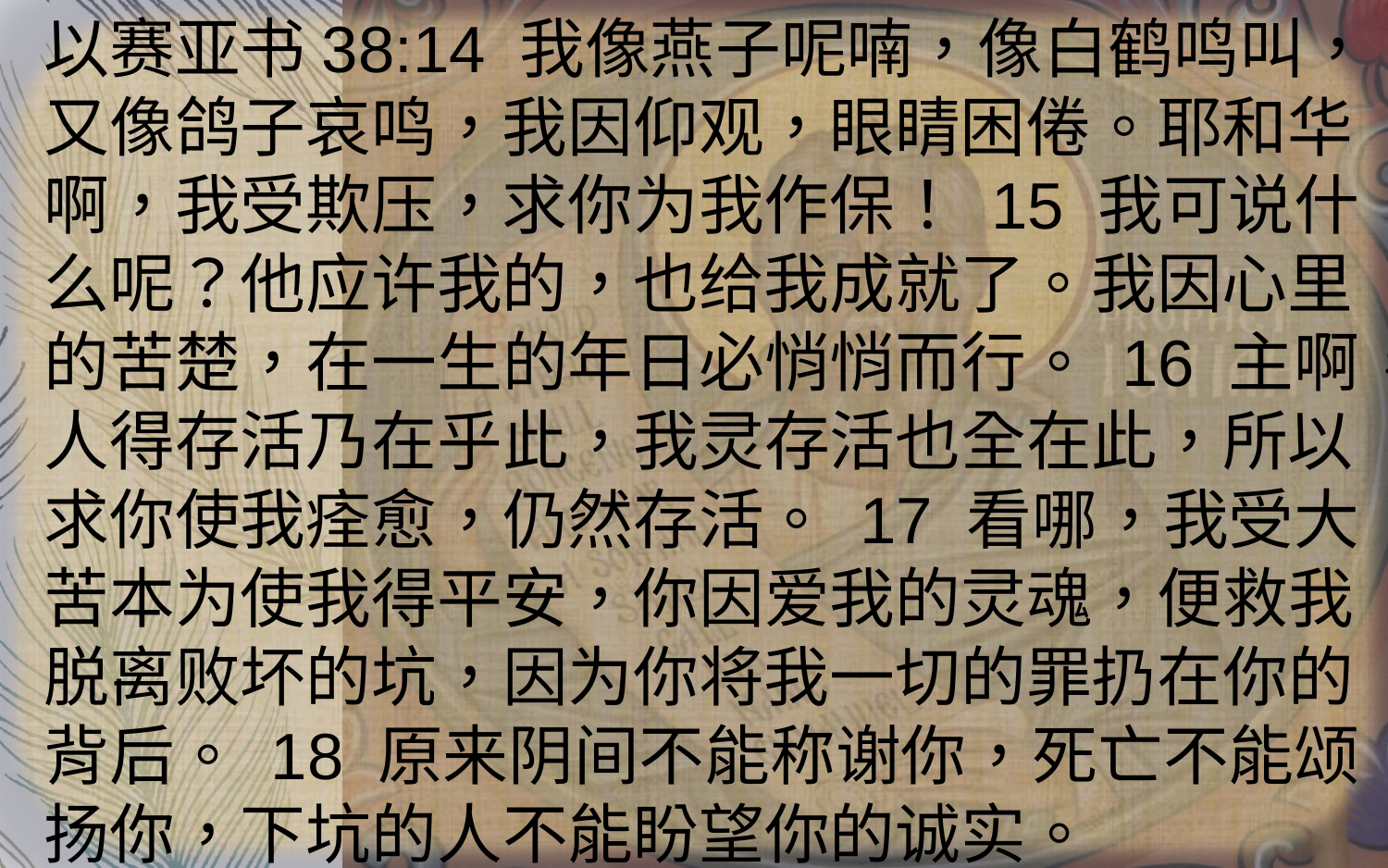

以赛亚书38:14 我像燕子呢喃，像白鹤鸣叫，又像鸽子哀鸣，我因仰观，眼睛困倦。耶和华啊，我受欺压，求你为我作保！ 15 我可说什么呢？他应许我的，也给我成就了。我因心里的苦楚，在一生的年日必悄悄而行。 16 主啊，人得存活乃在乎此，我灵存活也全在此，所以求你使我痊愈，仍然存活。 17 看哪，我受大苦本为使我得平安，你因爱我的灵魂，便救我脱离败坏的坑，因为你将我一切的罪扔在你的背后。 18 原来阴间不能称谢你，死亡不能颂扬你，下坑的人不能盼望你的诚实。